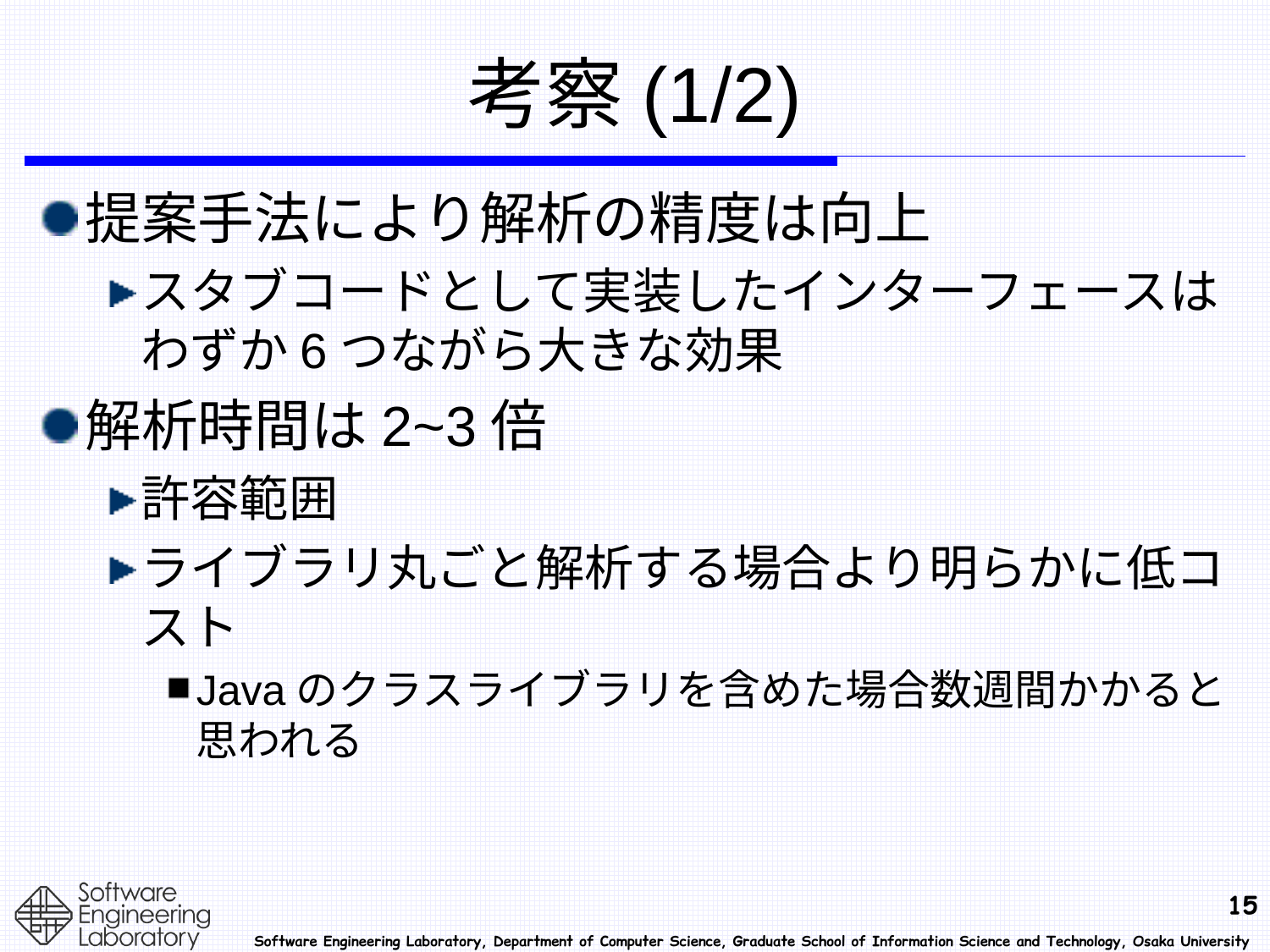

# 考察(1/2)
提案手法により解析の精度は向上
スタブコードとして実装したインターフェースはわずか6つながら大きな効果
解析時間は2~3倍
許容範囲
ライブラリ丸ごと解析する場合より明らかに低コスト
Javaのクラスライブラリを含めた場合数週間かかると思われる